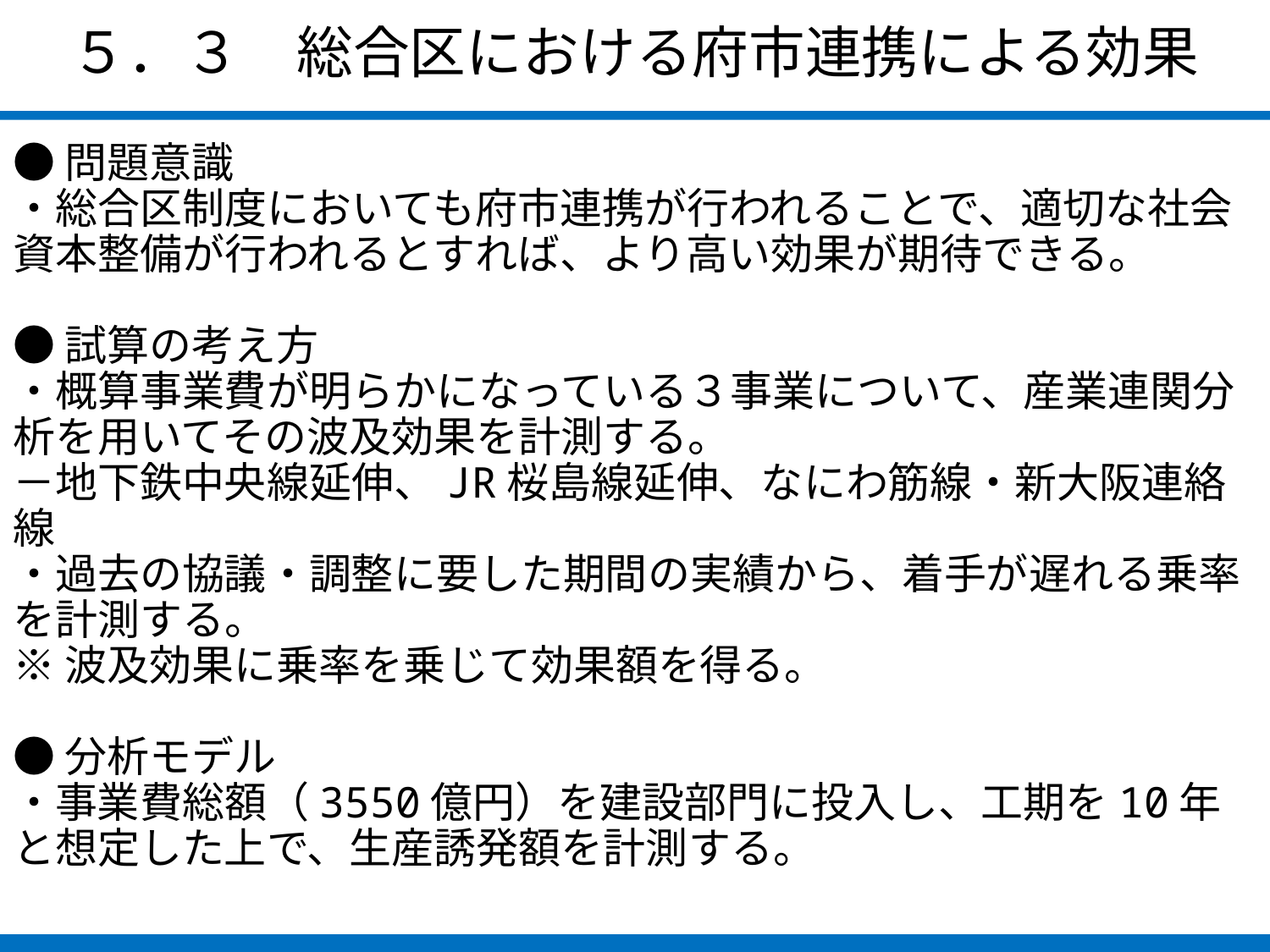

５．３　総合区における府市連携による効果

●問題意識
・総合区制度においても府市連携が行われることで、適切な社会資本整備が行われるとすれば、より高い効果が期待できる。

●試算の考え方
・概算事業費が明らかになっている３事業について、産業連関分析を用いてその波及効果を計測する。
－地下鉄中央線延伸、JR桜島線延伸、なにわ筋線・新大阪連絡線
・過去の協議・調整に要した期間の実績から、着手が遅れる乗率を計測する。
※波及効果に乗率を乗じて効果額を得る。

●分析モデル
・事業費総額（3550億円）を建設部門に投入し、工期を10年と想定した上で、生産誘発額を計測する。